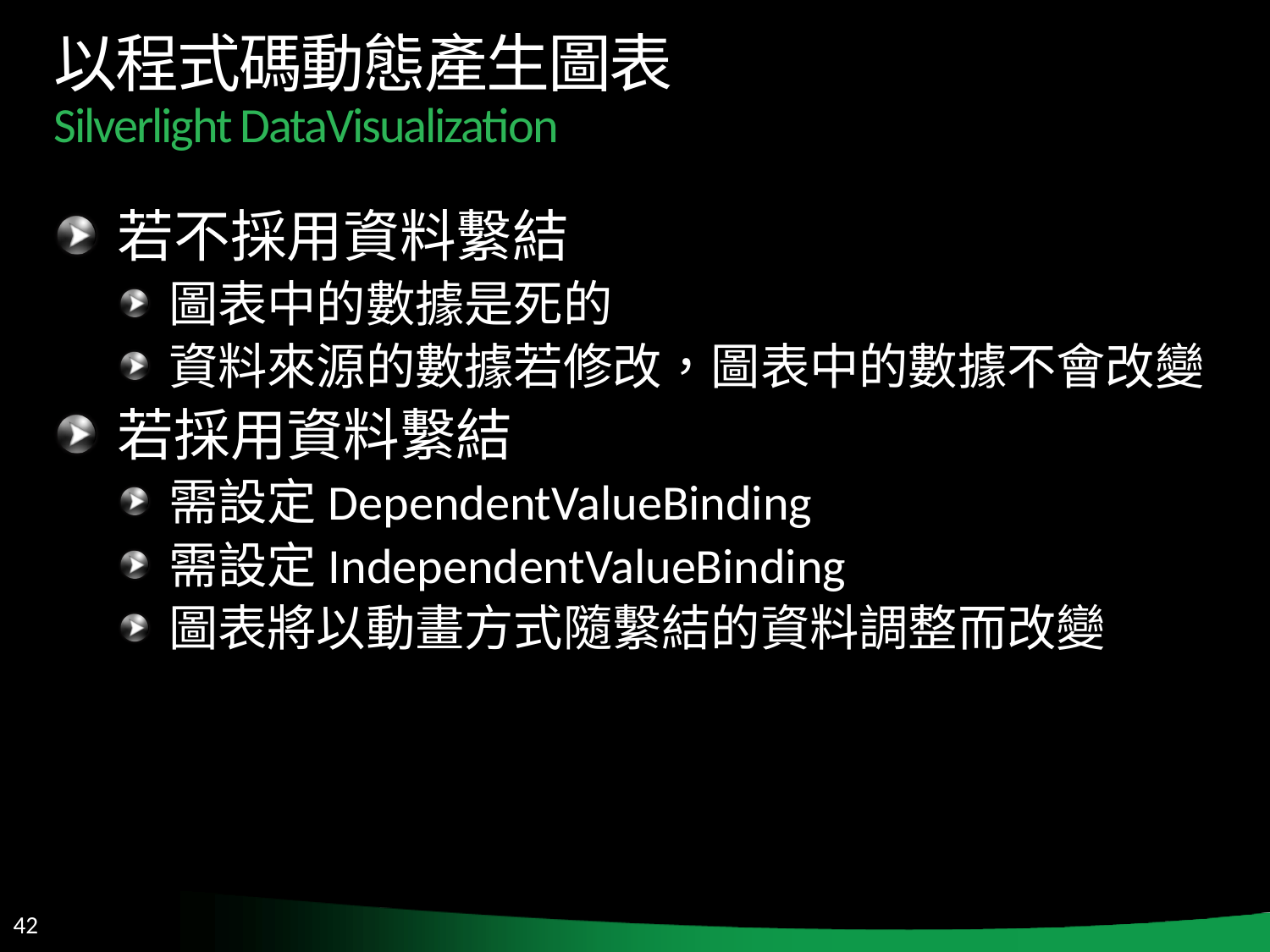

# 以程式碼動態產生圖表 Silverlight DataVisualization
若不採用資料繫結
圖表中的數據是死的
資料來源的數據若修改，圖表中的數據不會改變
若採用資料繫結
需設定DependentValueBinding
需設定IndependentValueBinding
圖表將以動畫方式隨繫結的資料調整而改變